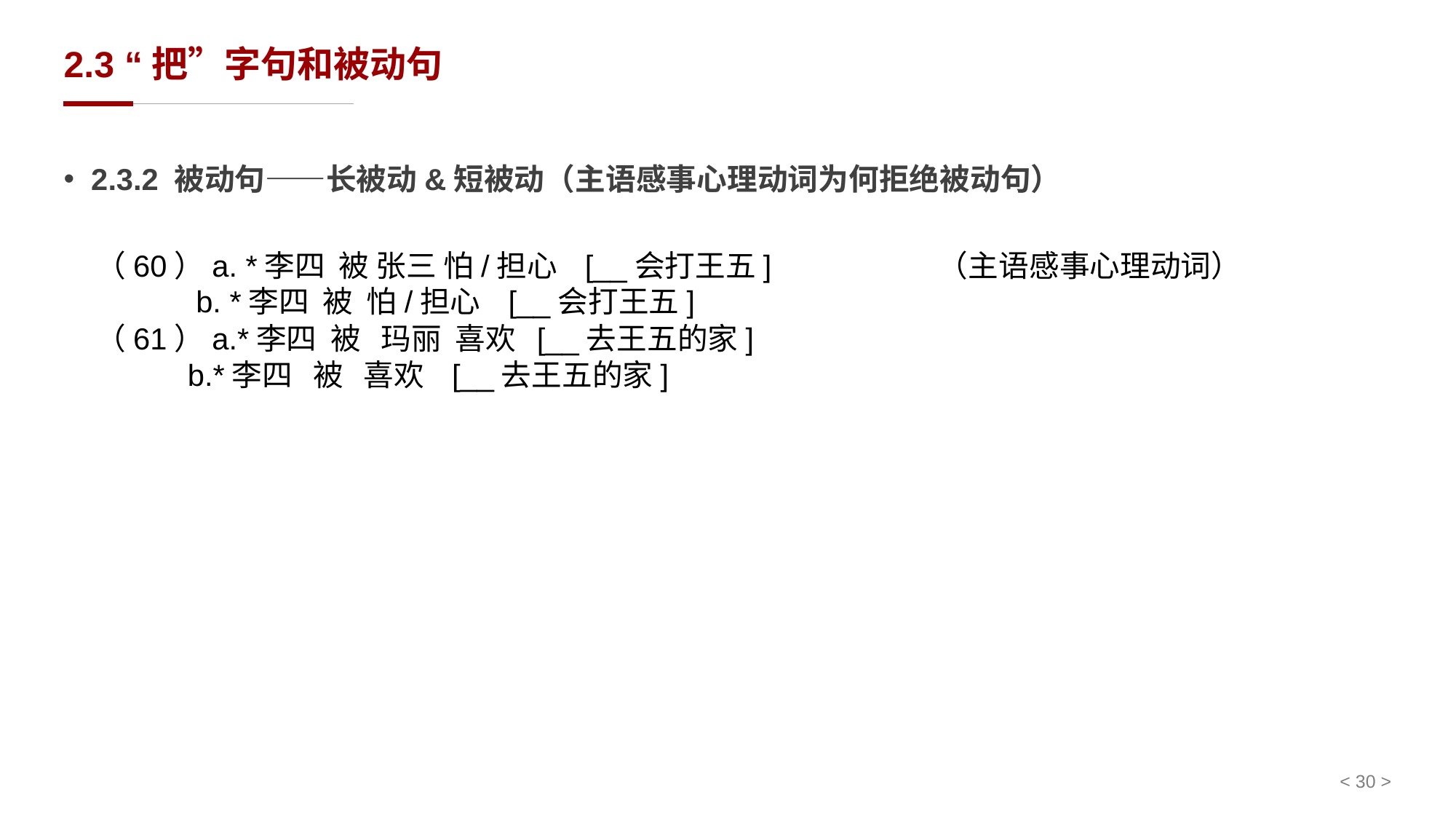

# 2.3 “把”字句和被动句
2.3.2 被动句——长被动&短被动（主语感事心理动词为何拒绝被动句）
（60）a. *李四  被 张三 怕/担心   [__会打王五]                   （主语感事心理动词）
            b. *李四  被  怕/担心   [__会打王五]
（61）a.*李四  被   玛丽  喜欢  [__去王五的家]
           b.*李四   被   喜欢   [__去王五的家]

< 30 >